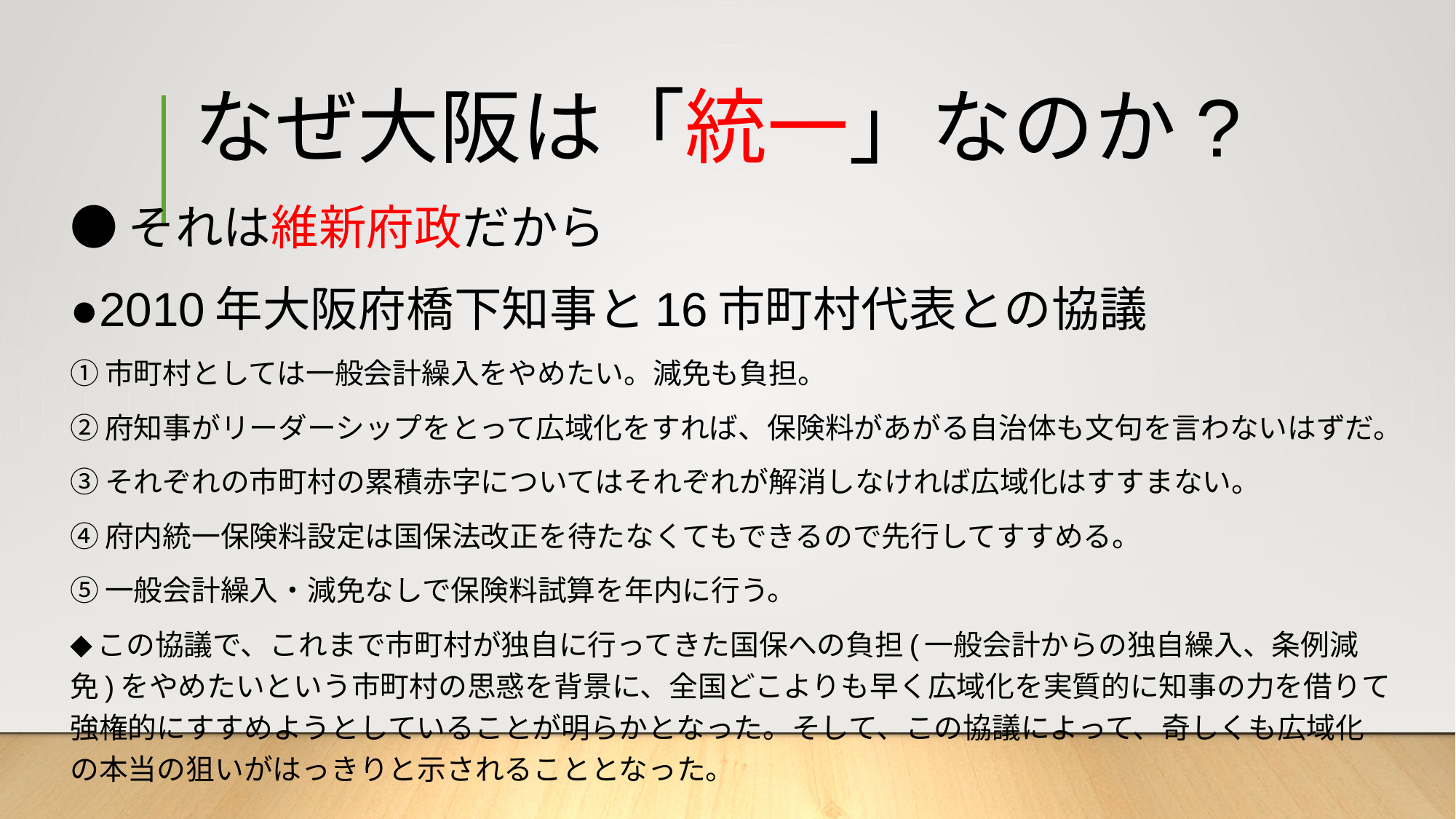

# なぜ大阪は「統一」なのか?
●それは維新府政だから
●2010年大阪府橋下知事と16市町村代表との協議
①市町村としては一般会計繰入をやめたい。減免も負担。
②府知事がリーダーシップをとって広域化をすれば、保険料があがる自治体も文句を言わないはずだ。
③それぞれの市町村の累積赤字についてはそれぞれが解消しなければ広域化はすすまない。
④府内統一保険料設定は国保法改正を待たなくてもできるので先行してすすめる。
⑤一般会計繰入・減免なしで保険料試算を年内に行う。
◆この協議で、これまで市町村が独自に行ってきた国保への負担(一般会計からの独自繰入、条例減免)をやめたいという市町村の思惑を背景に、全国どこよりも早く広域化を実質的に知事の力を借りて強権的にすすめようとしていることが明らかとなった。そして、この協議によって、奇しくも広域化の本当の狙いがはっきりと示されることとなった。